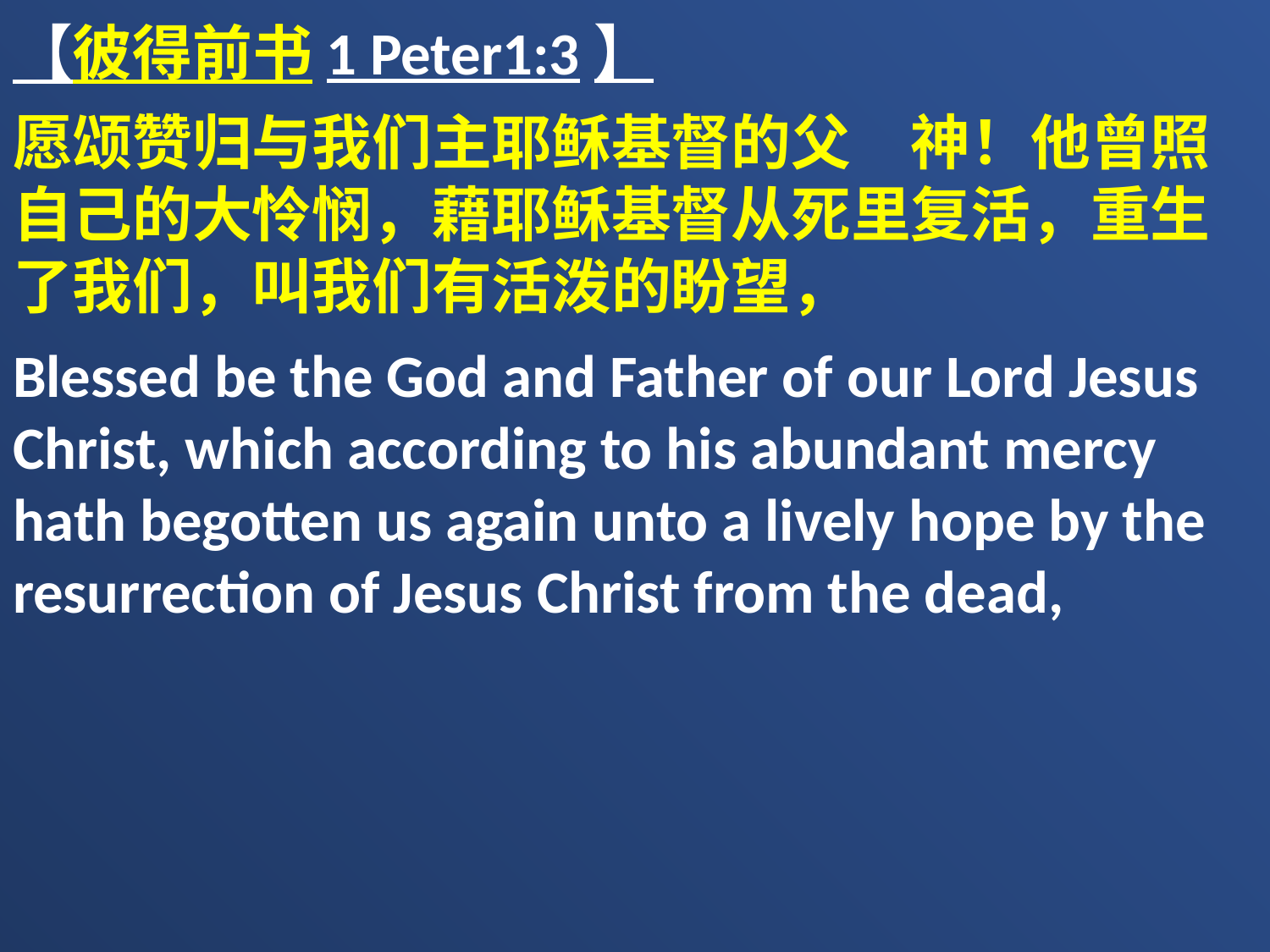

【彼得前书1 Peter1:3】
愿颂赞归与我们主耶稣基督的父　神！他曾照自己的大怜悯，藉耶稣基督从死里复活，重生了我们，叫我们有活泼的盼望，
Blessed be the God and Father of our Lord Jesus Christ, which according to his abundant mercy hath begotten us again unto a lively hope by the resurrection of Jesus Christ from the dead,